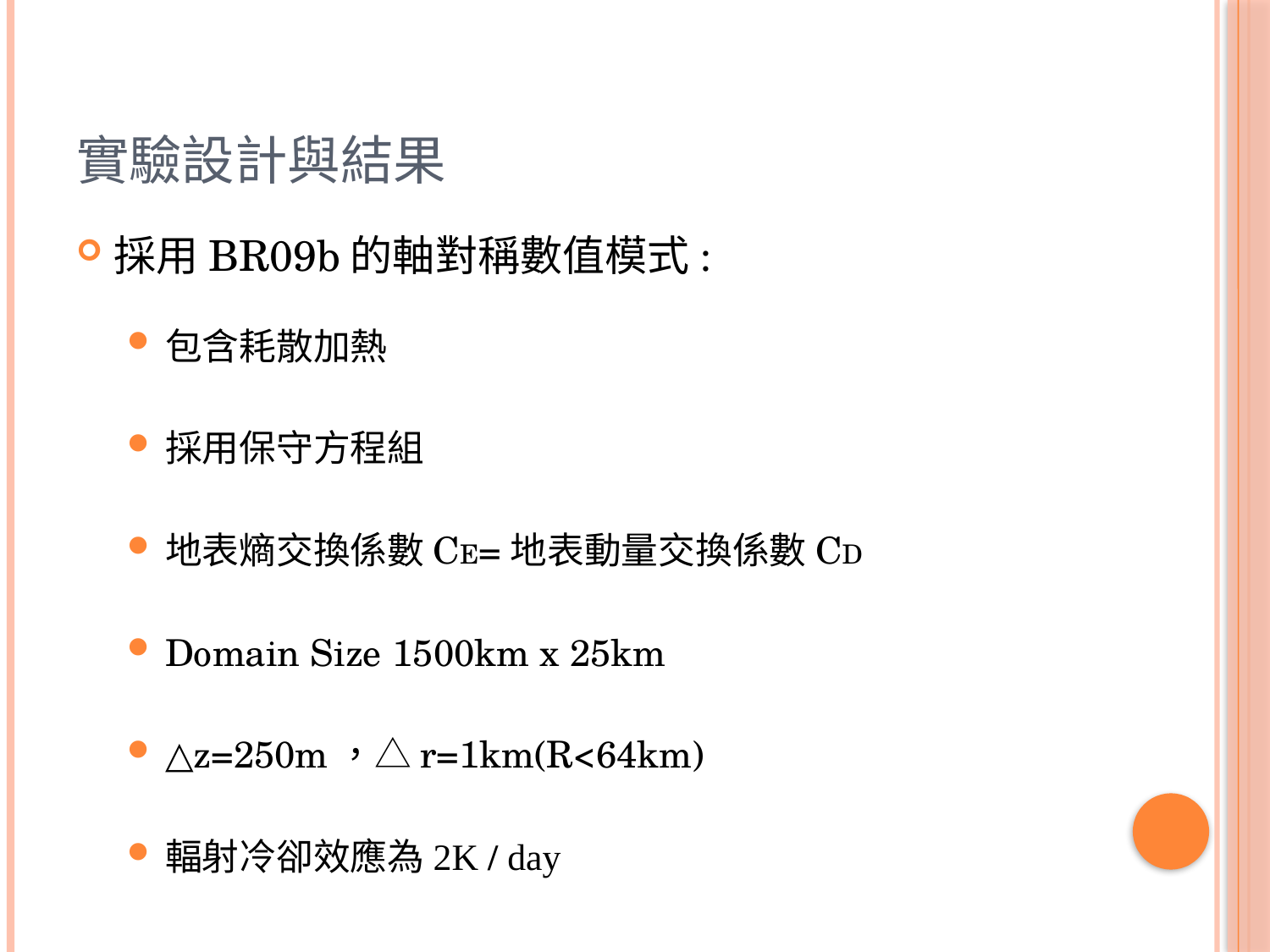

# 實驗設計與結果
採用BR09b的軸對稱數值模式:

包含耗散加熱

採用保守方程組

地表熵交換係數CE=地表動量交換係數CD

Domain Size 1500km x 25km

△z=250m，△r=1km(R<64km)

輻射冷卻效應為2K / day